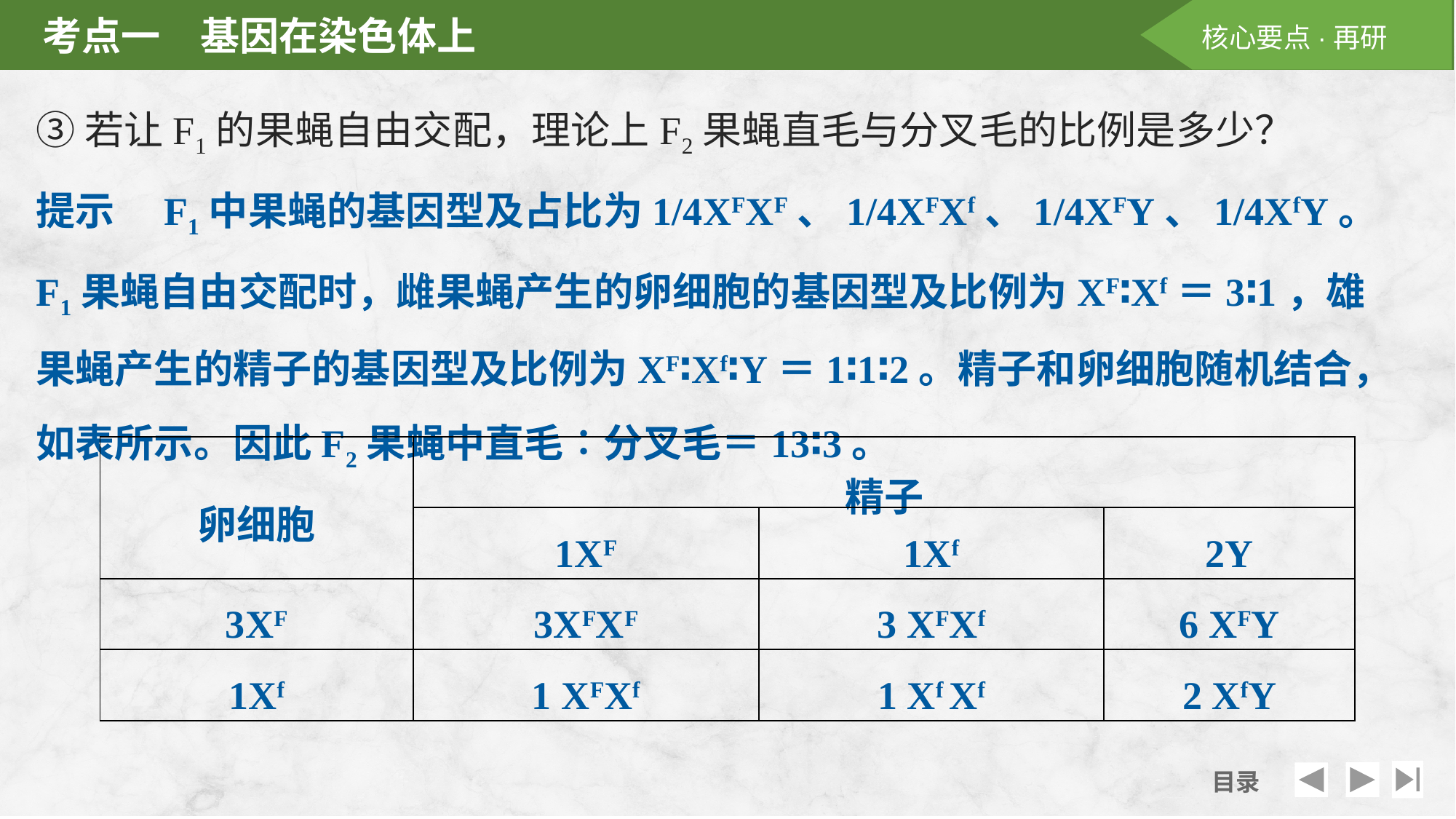

③若让F1的果蝇自由交配，理论上F2果蝇直毛与分叉毛的比例是多少？
提示　F1中果蝇的基因型及占比为1/4XFXF、1/4XFXf、1/4XFY、1/4XfY。F1果蝇自由交配时，雌果蝇产生的卵细胞的基因型及比例为XF∶Xf＝3∶1，雄果蝇产生的精子的基因型及比例为XF∶Xf∶Y＝1∶1∶2。精子和卵细胞随机结合，如表所示。因此F2果蝇中直毛∶分叉毛＝13∶3。
| 卵细胞 | 精子 |  |  |
| --- | --- | --- | --- |
|  | 1XF | 1Xf | 2Y |
| 3XF | 3XFXF | 3 XFXf | 6 XFY |
| 1Xf | 1 XFXf | 1 Xf Xf | 2 XfY |